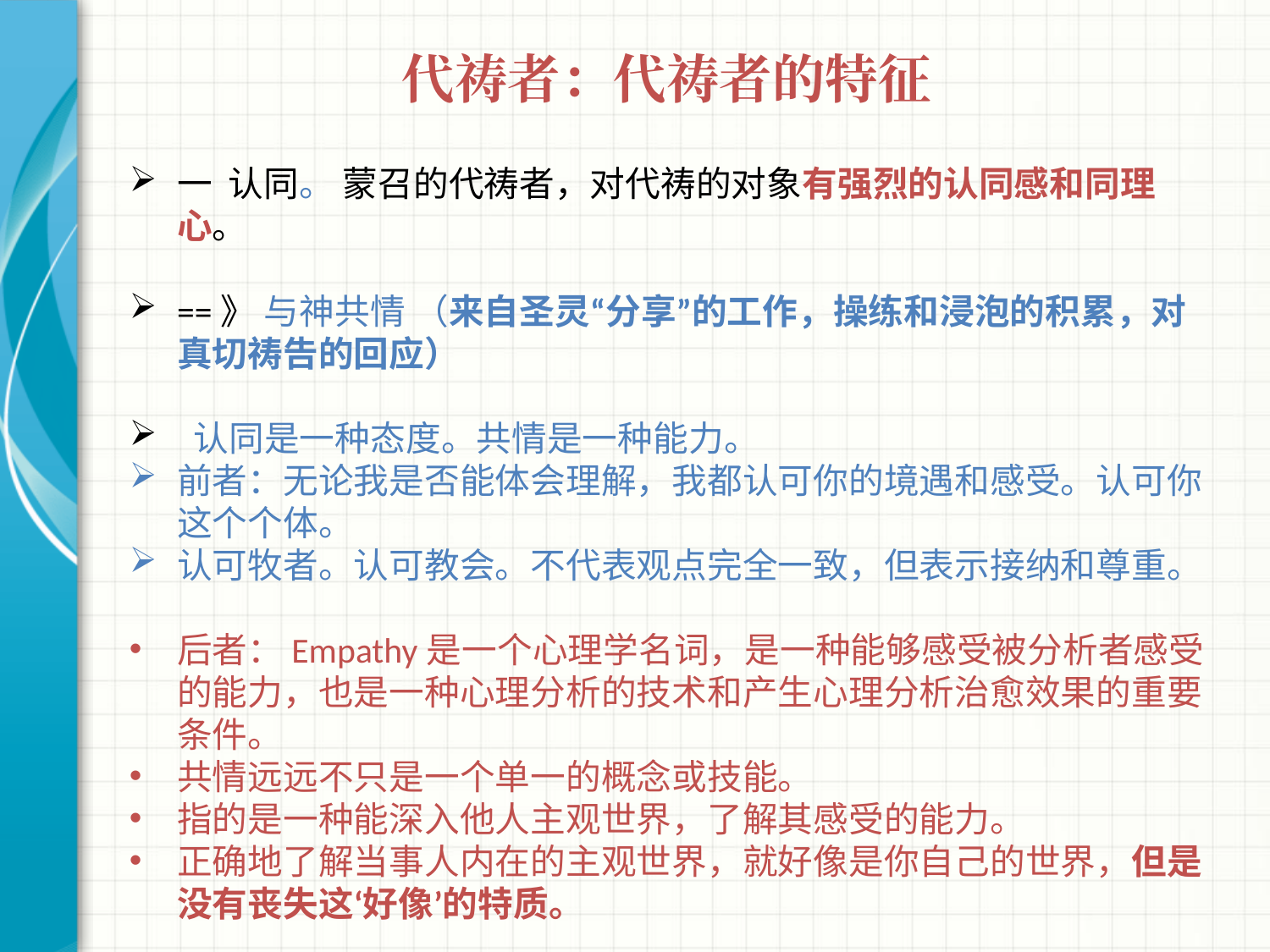

# 代祷者：代祷者的特征

一  认同。 蒙召的代祷者，对代祷的对象有强烈的认同感和同理心。

==》 与神共情 （来自圣灵“分享”的工作，操练和浸泡的积累，对真切祷告的回应）

 认同是一种态度。共情是一种能力。
前者：无论我是否能体会理解，我都认可你的境遇和感受。认可你这个个体。
认可牧者。认可教会。不代表观点完全一致，但表示接纳和尊重。

后者：Empathy是一个心理学名词，是一种能够感受被分析者感受的能力，也是一种心理分析的技术和产生心理分析治愈效果的重要条件。
共情远远不只是一个单一的概念或技能。
指的是一种能深入他人主观世界，了解其感受的能力。
正确地了解当事人内在的主观世界，就好像是你自己的世界，但是没有丧失这‘好像’的特质。